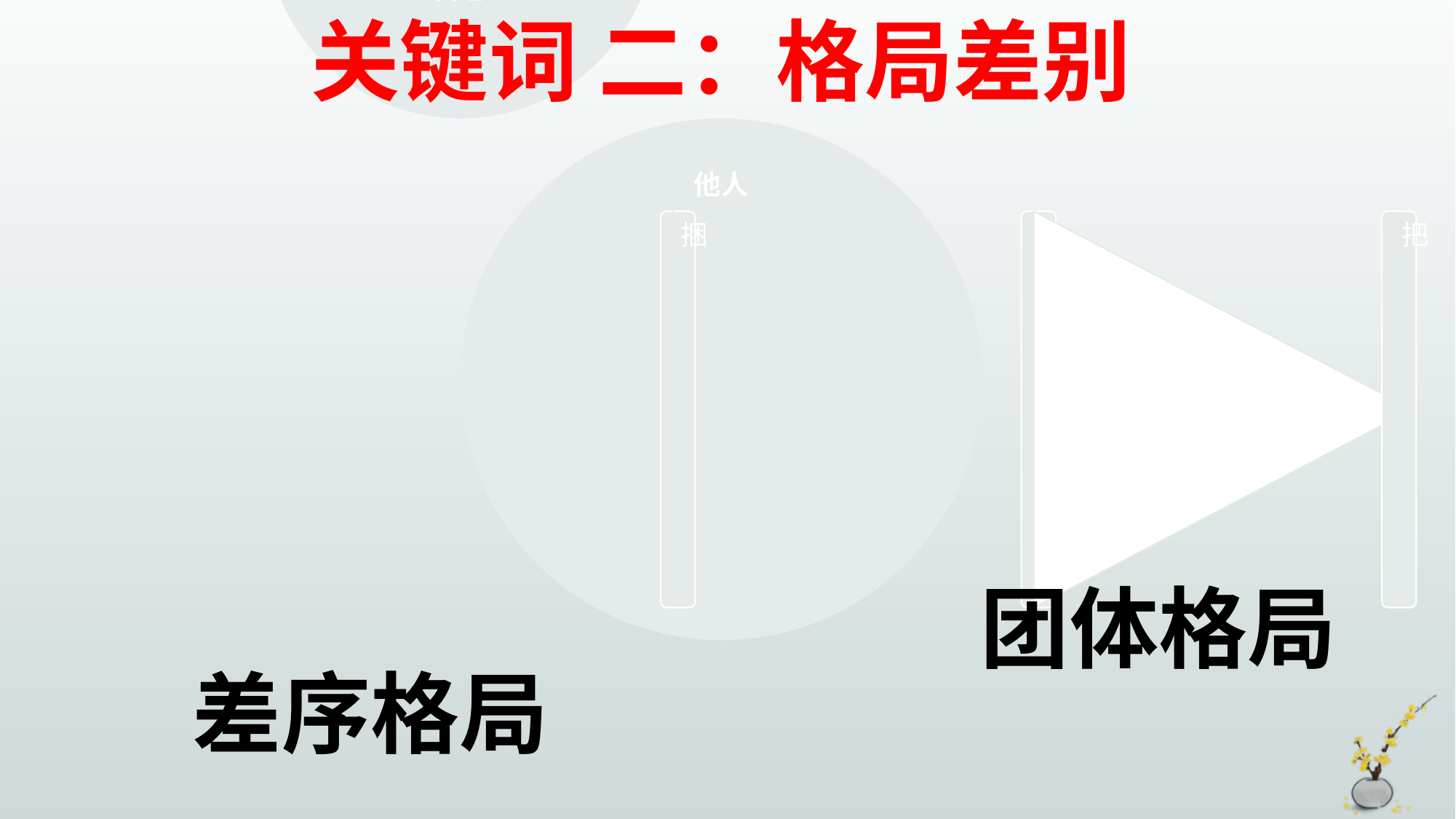

关键词 二：格局差别

他人
捆
扎
把
团体格局
差序格局